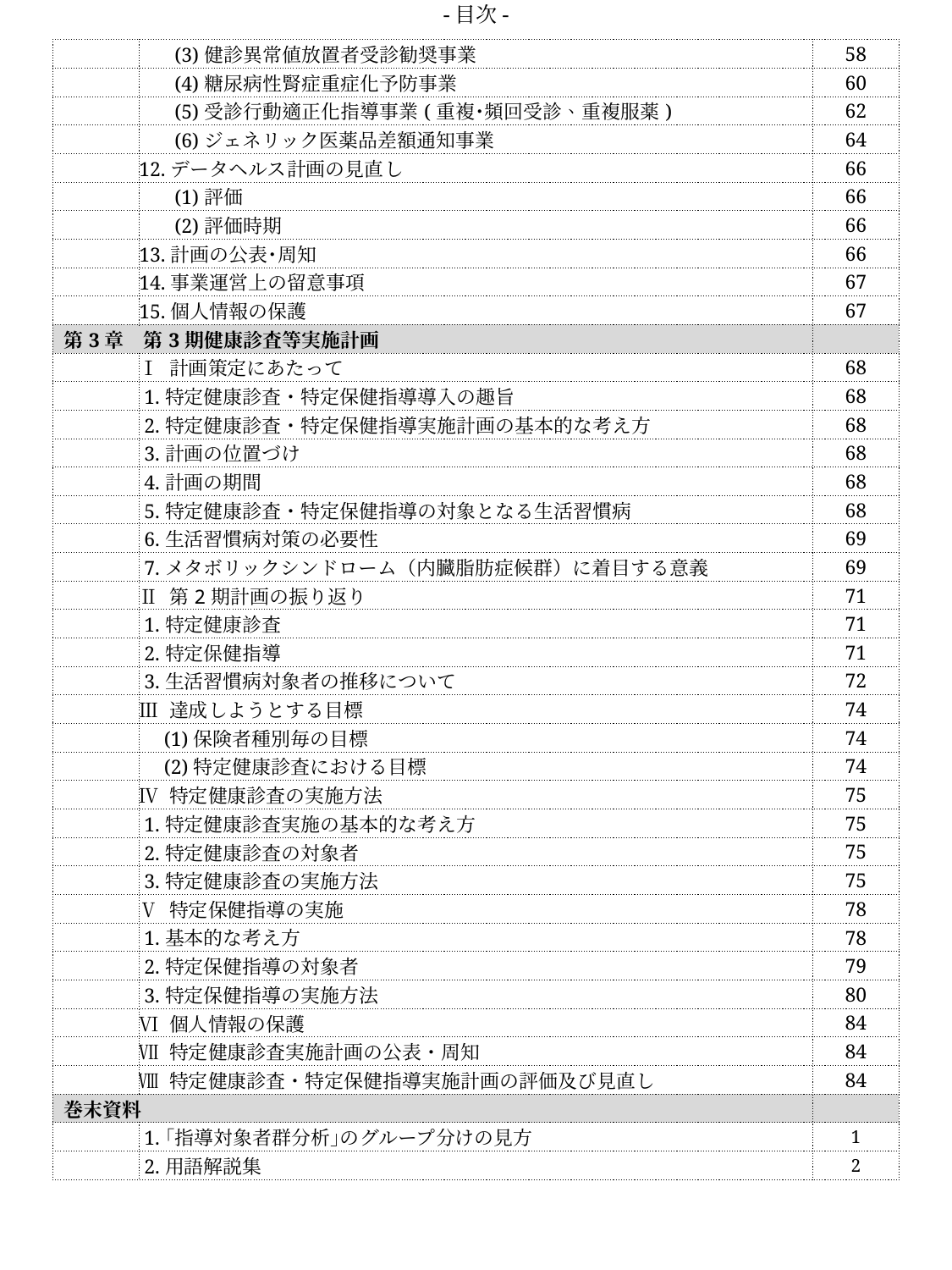

-目次-
|  | (3)健診異常値放置者受診勧奨事業 | 58 |
| --- | --- | --- |
|  | (4)糖尿病性腎症重症化予防事業 | 60 |
|  | (5)受診行動適正化指導事業(重複･頻回受診、重複服薬) | 62 |
|  | (6)ジェネリック医薬品差額通知事業 | 64 |
|  | 12.データヘルス計画の見直し | 66 |
|  | (1)評価 | 66 |
|  | (2)評価時期 | 66 |
|  | 13.計画の公表･周知 | 66 |
|  | 14.事業運営上の留意事項 | 67 |
|  | 15.個人情報の保護 | 67 |
| 第3章　第3期健康診査等実施計画 |  |  |
|  | Ⅰ 計画策定にあたって | 68 |
|  | 1.特定健康診査・特定保健指導導入の趣旨 | 68 |
|  | 2.特定健康診査・特定保健指導実施計画の基本的な考え方 | 68 |
|  | 3.計画の位置づけ | 68 |
|  | 4.計画の期間 | 68 |
|  | 5.特定健康診査・特定保健指導の対象となる生活習慣病 | 68 |
|  | 6.生活習慣病対策の必要性 | 69 |
|  | 7.メタボリックシンドローム（内臓脂肪症候群）に着目する意義 | 69 |
|  | Ⅱ 第2期計画の振り返り | 71 |
|  | 1.特定健康診査 | 71 |
|  | 2.特定保健指導 | 71 |
|  | 3.生活習慣病対象者の推移について | 72 |
|  | Ⅲ 達成しようとする目標 | 74 |
|  | (1)保険者種別毎の目標 | 74 |
|  | (2)特定健康診査における目標 | 74 |
|  | Ⅳ 特定健康診査の実施方法 | 75 |
|  | 1.特定健康診査実施の基本的な考え方 | 75 |
|  | 2.特定健康診査の対象者 | 75 |
|  | 3.特定健康診査の実施方法 | 75 |
|  | Ⅴ 特定保健指導の実施 | 78 |
|  | 1.基本的な考え方 | 78 |
|  | 2.特定保健指導の対象者 | 79 |
|  | 3.特定保健指導の実施方法 | 80 |
|  | Ⅵ 個人情報の保護 | 84 |
|  | Ⅶ 特定健康診査実施計画の公表・周知 | 84 |
|  | Ⅷ 特定健康診査・特定保健指導実施計画の評価及び見直し | 84 |
| 巻末資料 |  |  |
|  | 1.｢指導対象者群分析｣のグループ分けの見方 | 1 |
|  | 2.用語解説集 | 2 |